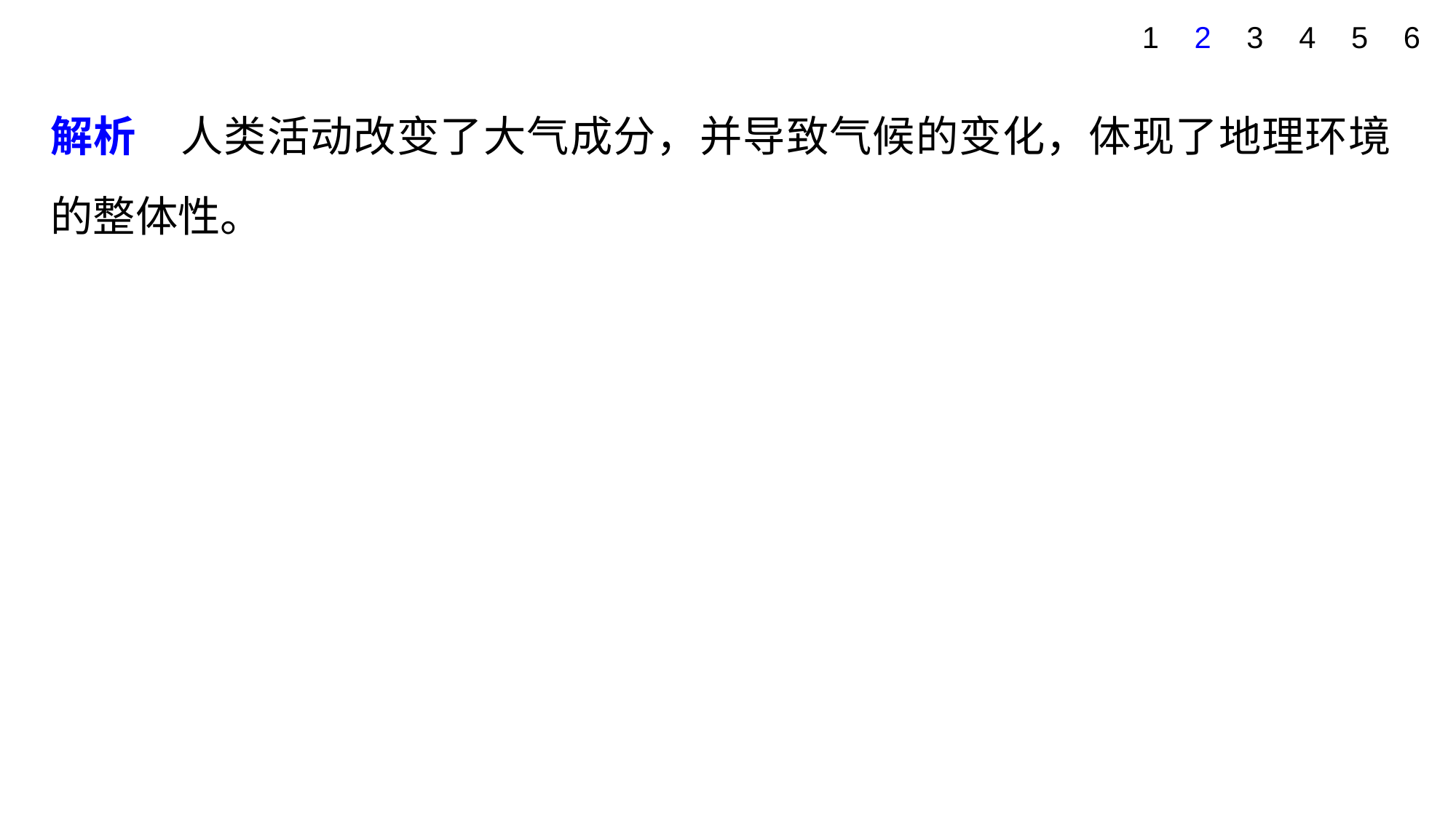

1
2
3
4
5
6
解析　人类活动改变了大气成分，并导致气候的变化，体现了地理环境的整体性。